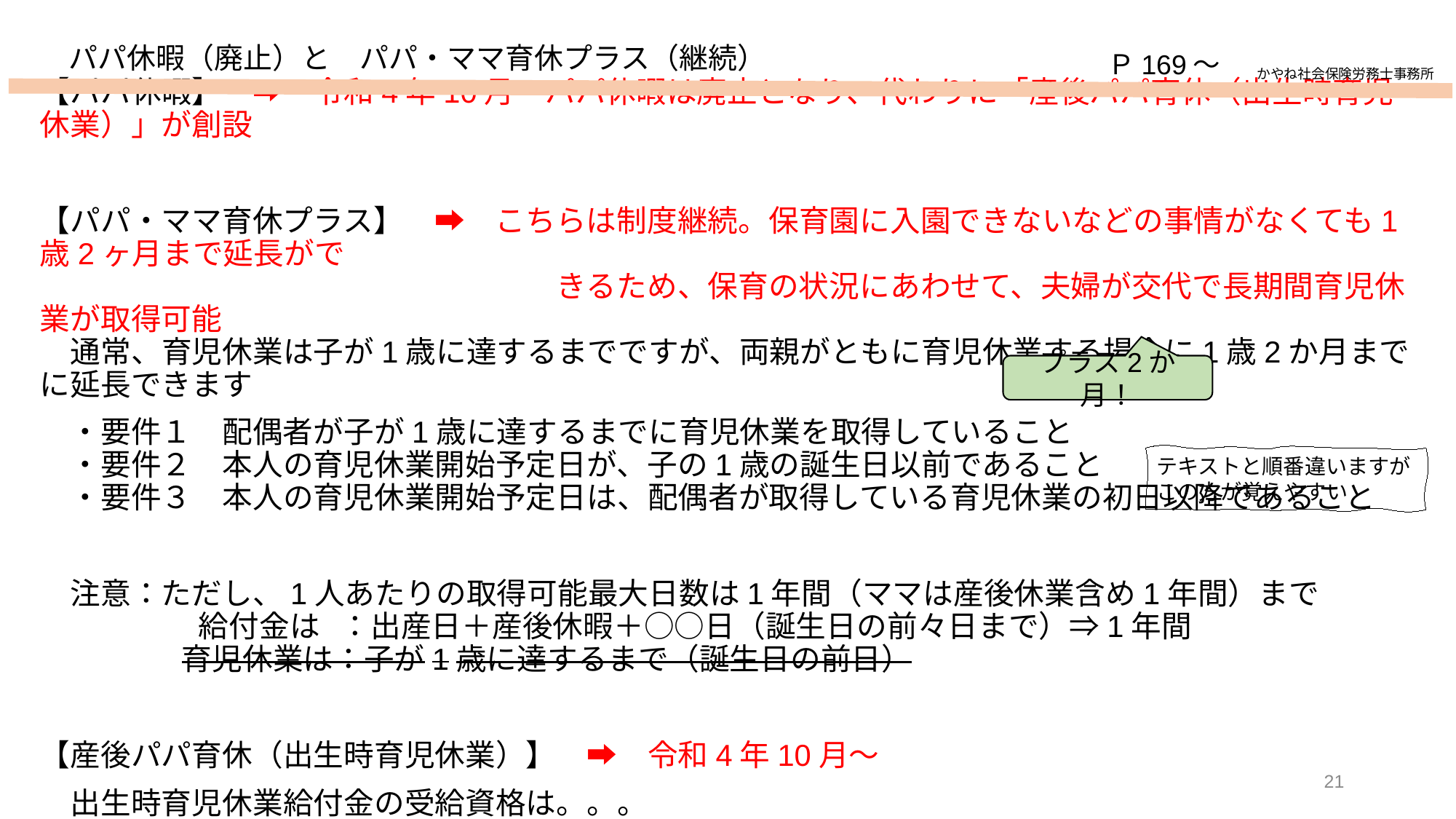

パパ休暇（廃止）と　パパ・ママ育休プラス（継続）
Ｐ169～
かやね社会保険労務士事務所
【パパ休暇】　➡　令和4年10月～パパ休暇は廃止となり、代わりに「産後パパ育休（出生時育児休業）」が創設

【パパ・ママ育休プラス】　➡　こちらは制度継続。保育園に入園できないなどの事情がなくても1歳2ヶ月まで延長がで
　　　　　　　　　　　　　　　　　きるため、保育の状況にあわせて、夫婦が交代で長期間育児休業が取得可能
　通常、育児休業は子が1歳に達するまでですが、両親がともに育児休業する場合に1歳2か月までに延長できます
　・要件１　配偶者が子が1歳に達するまでに育児休業を取得していること　　　　
　・要件２　本人の育児休業開始予定日が、子の1歳の誕生日以前であること
　・要件３　本人の育児休業開始予定日は、配偶者が取得している育児休業の初日以降であること

　注意：ただし、1人あたりの取得可能最大日数は1年間（ママは産後休業含め1年間）まで
　 　　　　給付金は   ：出産日＋産後休暇＋○○日（誕生日の前々日まで）⇒1年間　
   　　　　育児休業は：子が1歳に達するまで（誕生日の前日）

【産後パパ育休（出生時育児休業）】　➡　令和4年10月～
　出生時育児休業給付金の受給資格は。。。

プラス2か月！
テキストと順番違いますがこの方が覚えやすい
21